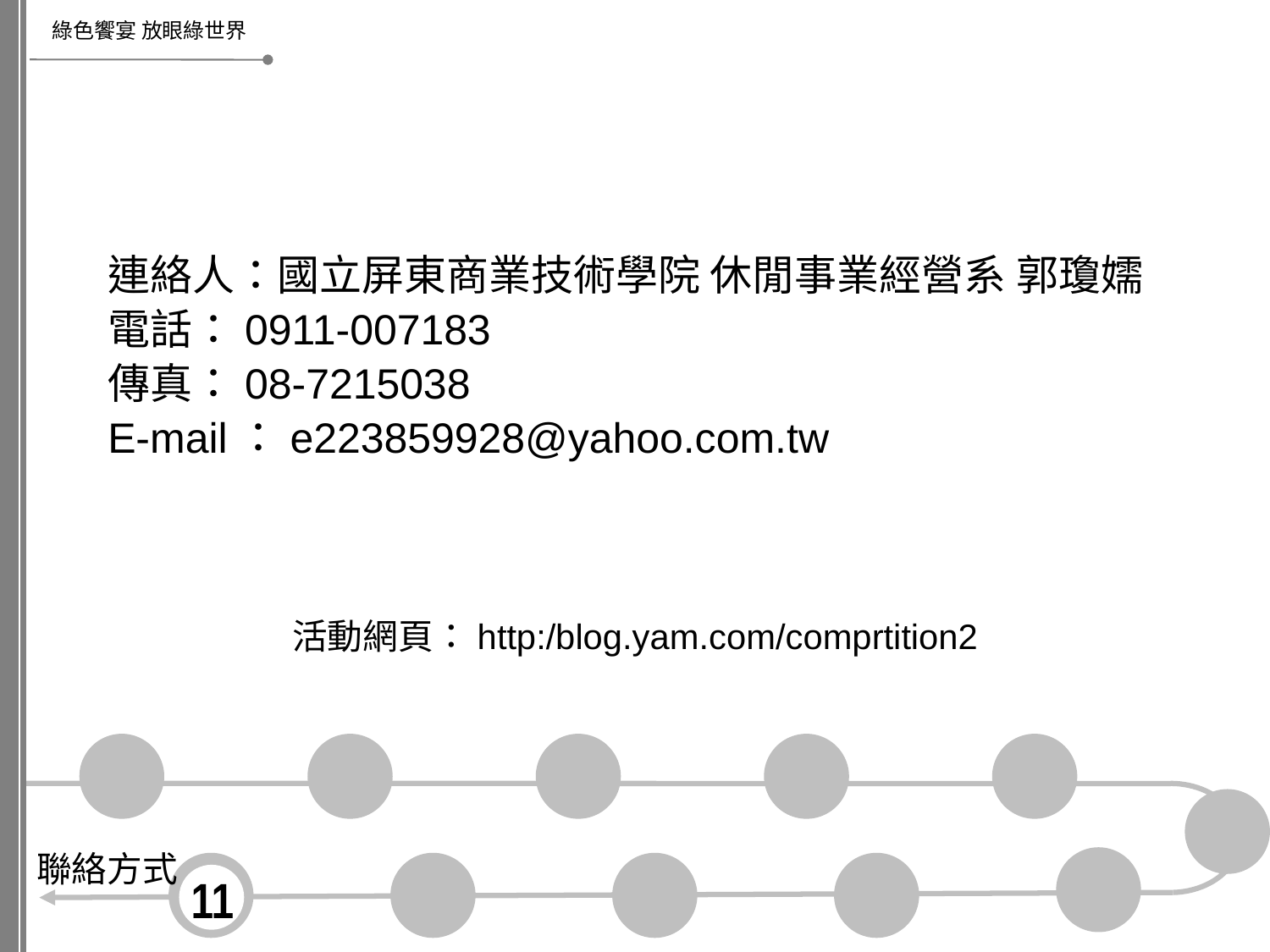

連絡人：國立屏東商業技術學院 休閒事業經營系 郭瓊嬬
電話：0911-007183
傳真：08-7215038
E-mail：e223859928@yahoo.com.tw
活動網頁：http:/blog.yam.com/comprtition2

聯絡方式
11